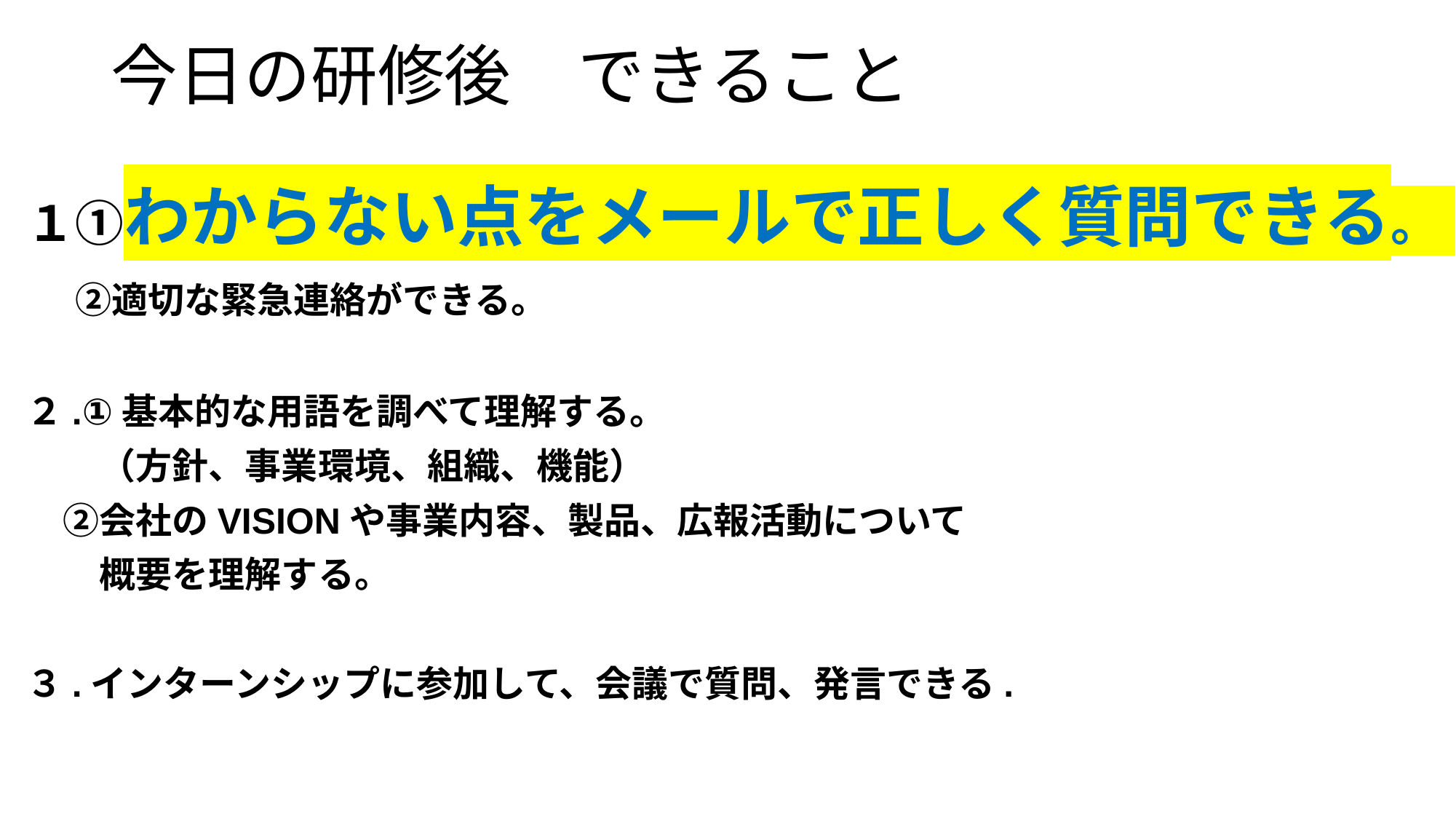

# 今日の研修後　できること
１①わからない点をメールで正しく質問できる。
　②適切な緊急連絡ができる。

２.①基本的な用語を調べて理解する。
　　（方針、事業環境、組織、機能）
　②会社のVISIONや事業内容、製品、広報活動について
　　概要を理解する。

３.インターンシップに参加して、会議で質問、発言できる.